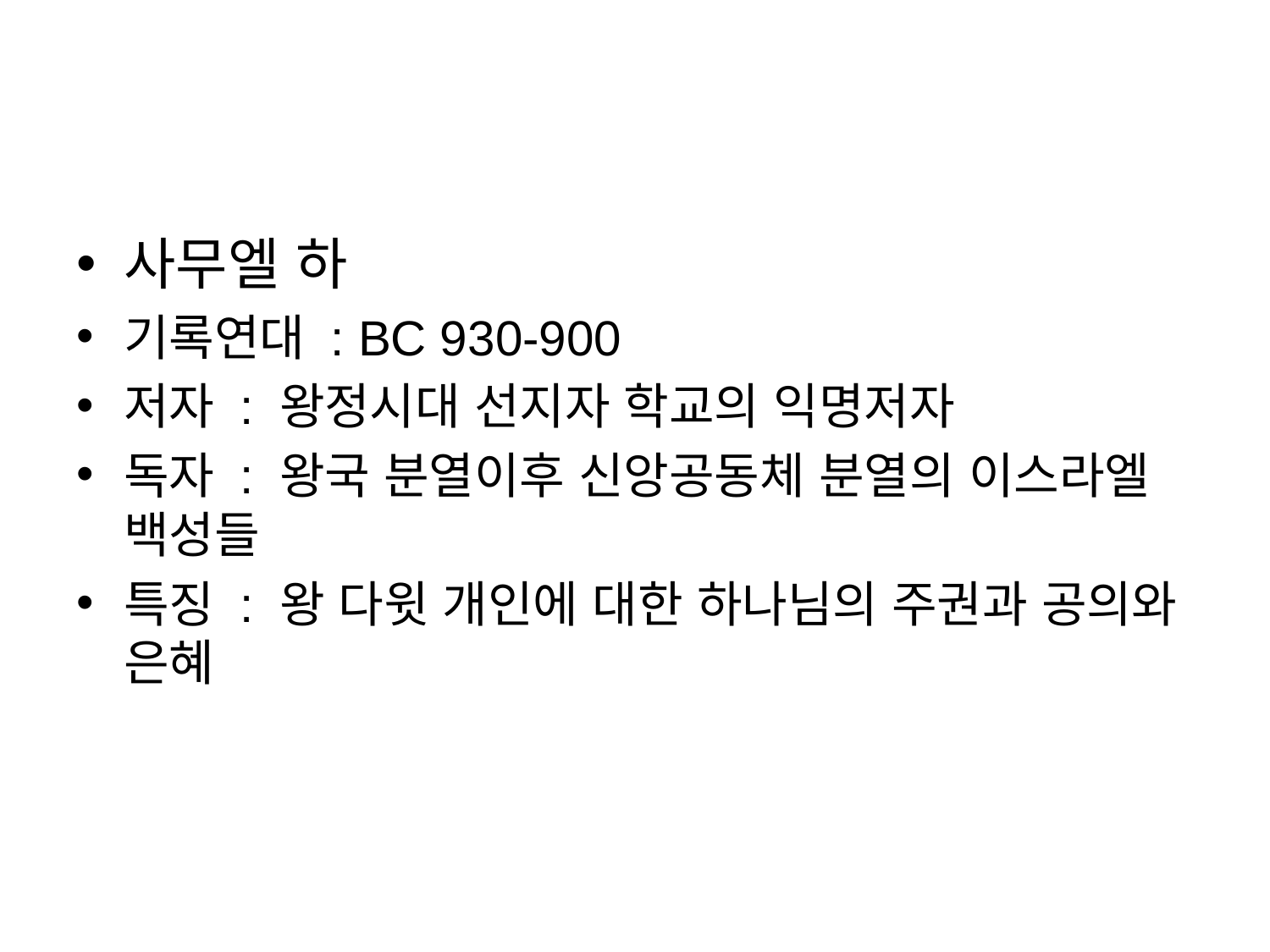

#
사무엘 하
기록연대 : BC 930-900
저자 : 왕정시대 선지자 학교의 익명저자
독자 : 왕국 분열이후 신앙공동체 분열의 이스라엘 백성들
특징 : 왕 다윗 개인에 대한 하나님의 주권과 공의와 은혜